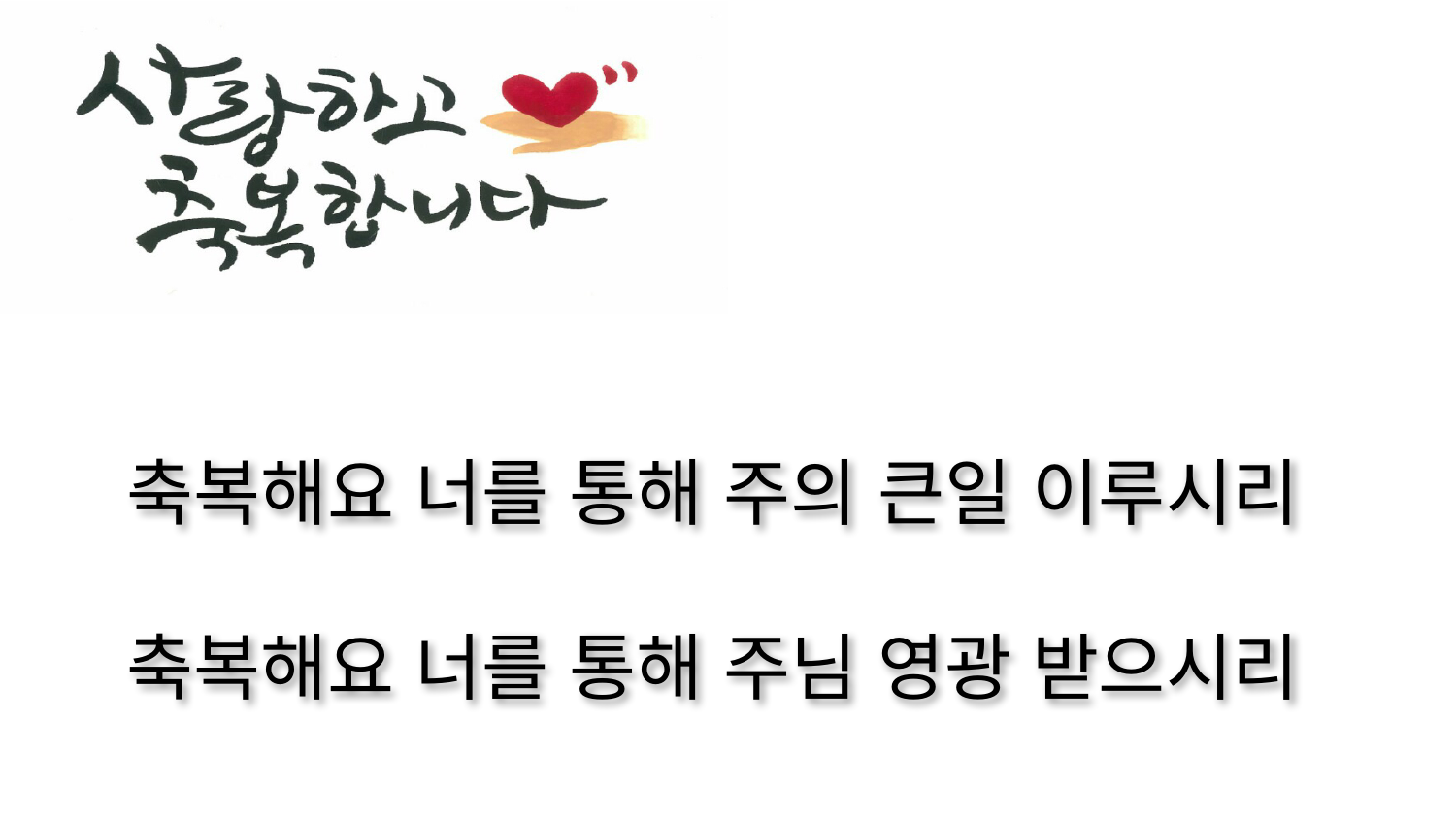

축복해요 너를 통해 주의 큰일 이루시리
축복해요 너를 통해 주님 영광 받으시리